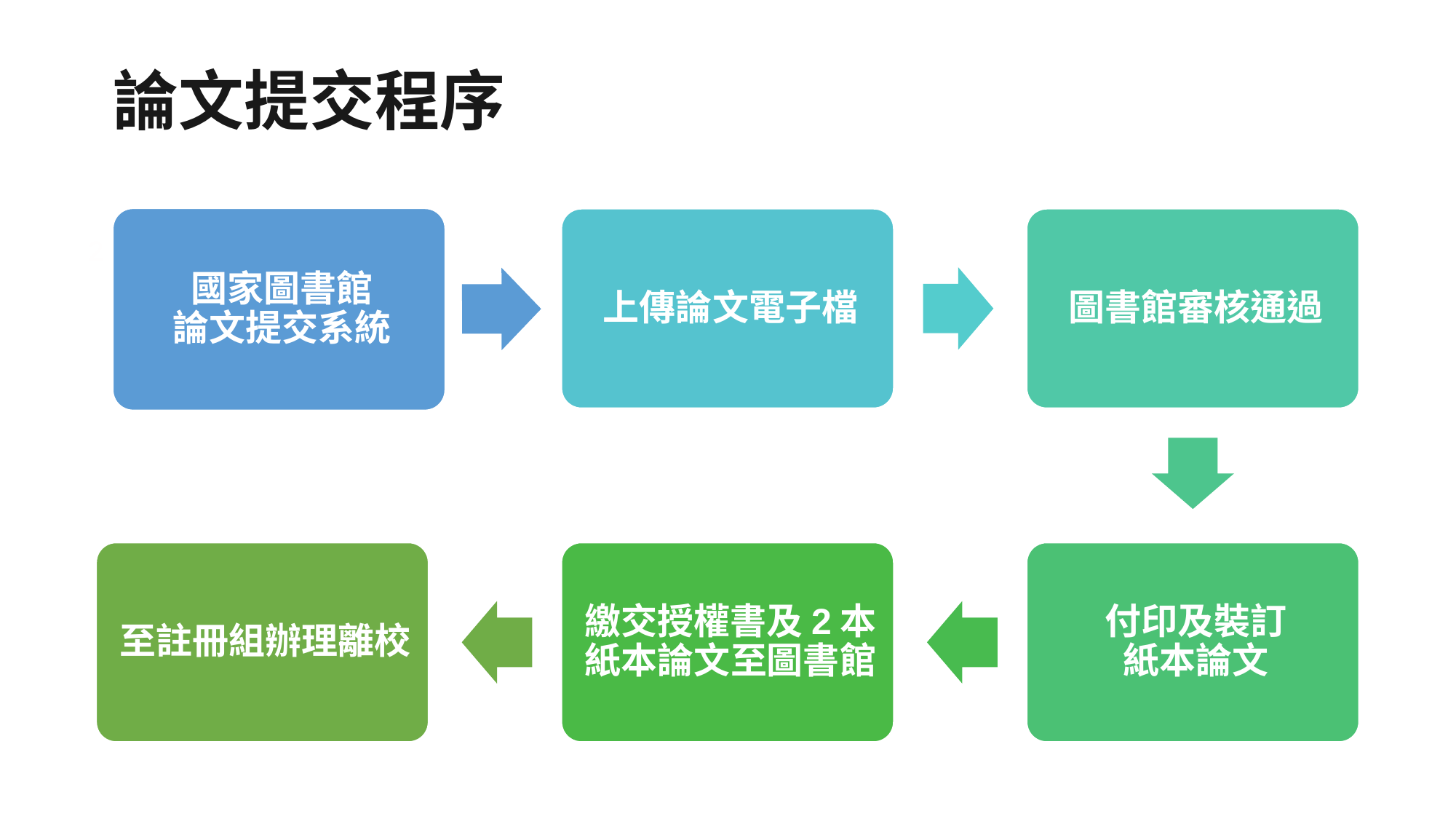

論文提交程序
國家圖書館
論文提交系統

上傳論文電子檔

圖書館審核通過

付印及裝訂
紙本論文

繳交授權書及2本紙本論文至圖書館

至註冊組辦理離校

2